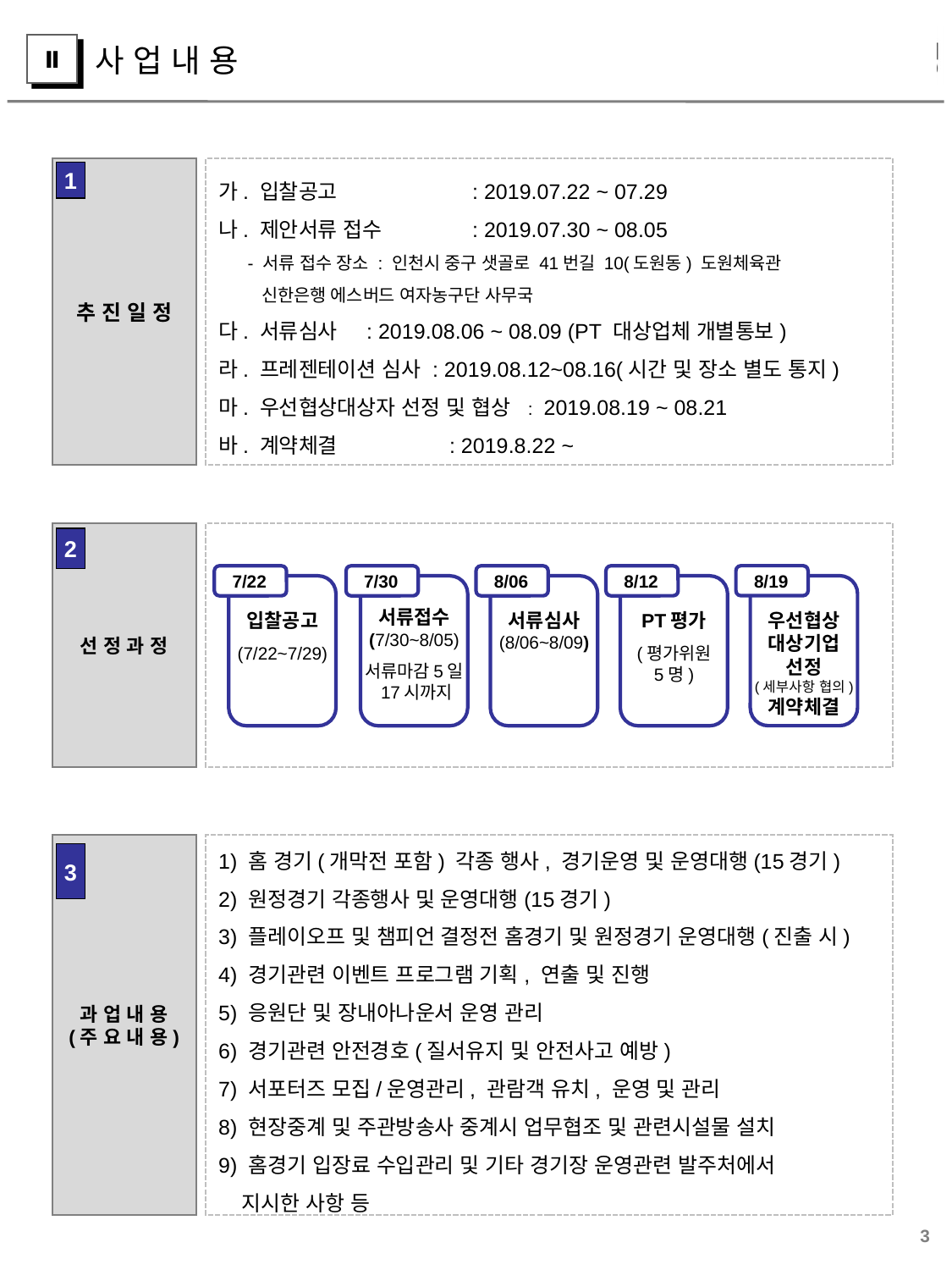

사 업 내 용
Ⅱ
추 진 일 정
가. 입찰공고 		: 2019.07.22 ~ 07.29
나. 제안서류 접수  	: 2019.07.30 ~ 08.05
      - 서류 접수 장소 : 인천시 중구 샛골로 41번길 10(도원동) 도원체육관
        신한은행 에스버드 여자농구단 사무국
다. 서류심사    : 2019.08.06 ~ 08.09 (PT 대상업체 개별통보)
라. 프레젠테이션 심사 : 2019.08.12~08.16(시간 및 장소 별도 통지)
마. 우선협상대상자 선정 및 협상  :  2019.08.19 ~ 08.21
바. 계약체결                  : 2019.8.22 ~
1
선 정 과 정

2
8/19

우선협상
대상기업
선정
(세부사항 협의)
계약체결
7/22

입찰공고

(7/22~7/29)
7/30

서류접수
(7/30~8/05)

서류마감5일
 17시까지
8/06

서류심사
(8/06~8/09)
8/12

PT평가

(평가위원
5명)
과 업 내 용
(주 요 내 용)
1) 홈 경기(개막전 포함) 각종 행사, 경기운영 및 운영대행(15경기)
2) 원정경기 각종행사 및 운영대행(15경기)
3) 플레이오프 및 챔피언 결정전 홈경기 및 원정경기 운영대행(진출 시)
4) 경기관련 이벤트 프로그램 기획, 연출 및 진행
5) 응원단 및 장내아나운서 운영 관리
6) 경기관련 안전경호(질서유지 및 안전사고 예방)
7) 서포터즈 모집/운영관리, 관람객 유치, 운영 및 관리
8) 현장중계 및 주관방송사 중계시 업무협조 및 관련시설물 설치
9) 홈경기 입장료 수입관리 및 기타 경기장 운영관련 발주처에서
   지시한 사항 등
3
3